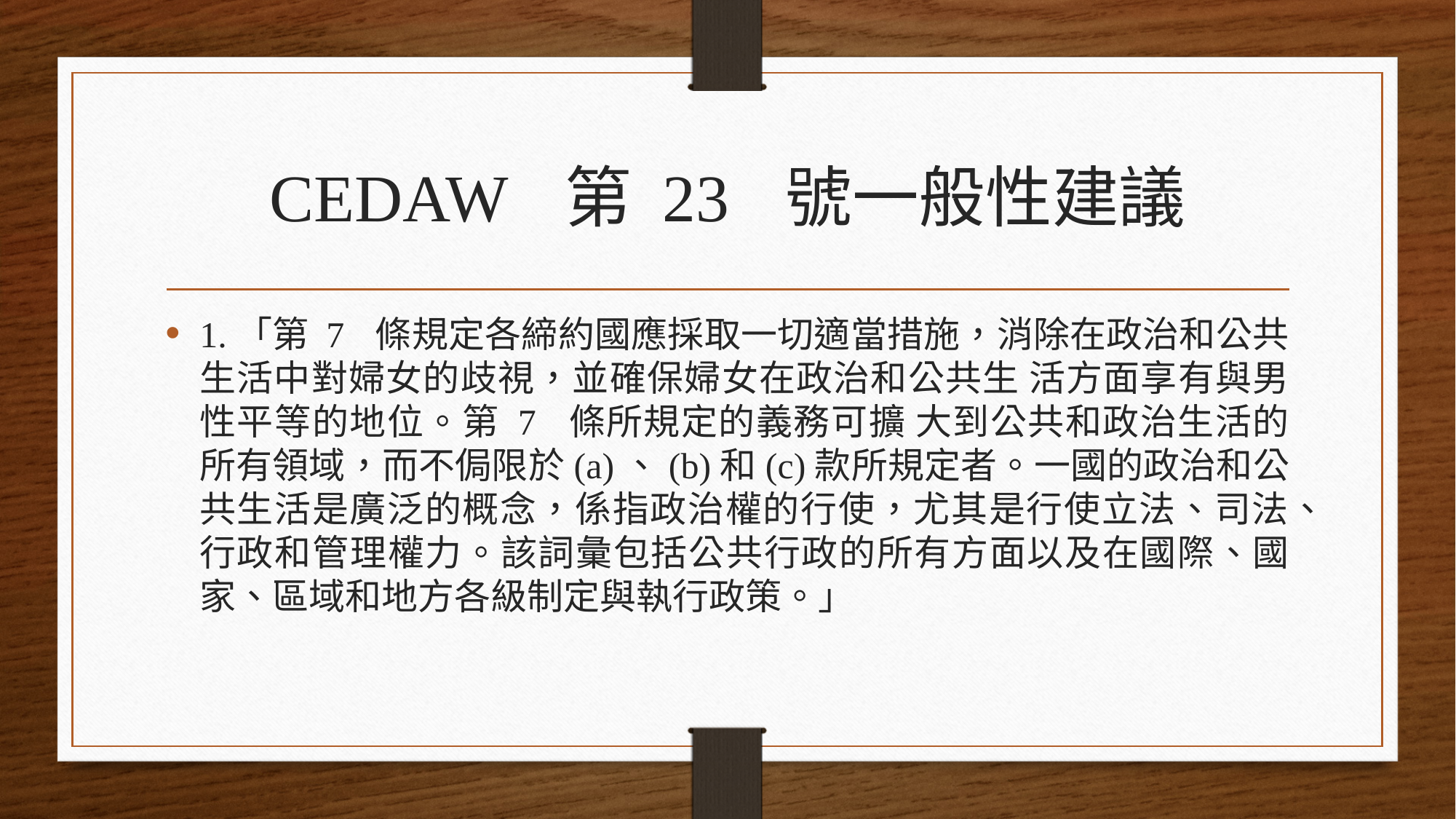

# CEDAW 第 23 號一般性建議
1.「第 7 條規定各締約國應採取一切適當措施，消除在政治和公共生活中對婦女的歧視，並確保婦女在政治和公共生 活方面享有與男性平等的地位。第 7 條所規定的義務可擴 大到公共和政治生活的所有領域，而不侷限於(a)、(b)和(c)款所規定者。一國的政治和公共生活是廣泛的概念，係指政治權的行使，尤其是行使立法、司法、行政和管理權力。該詞彙包括公共行政的所有方面以及在國際、國家、區域和地方各級制定與執行政策。」